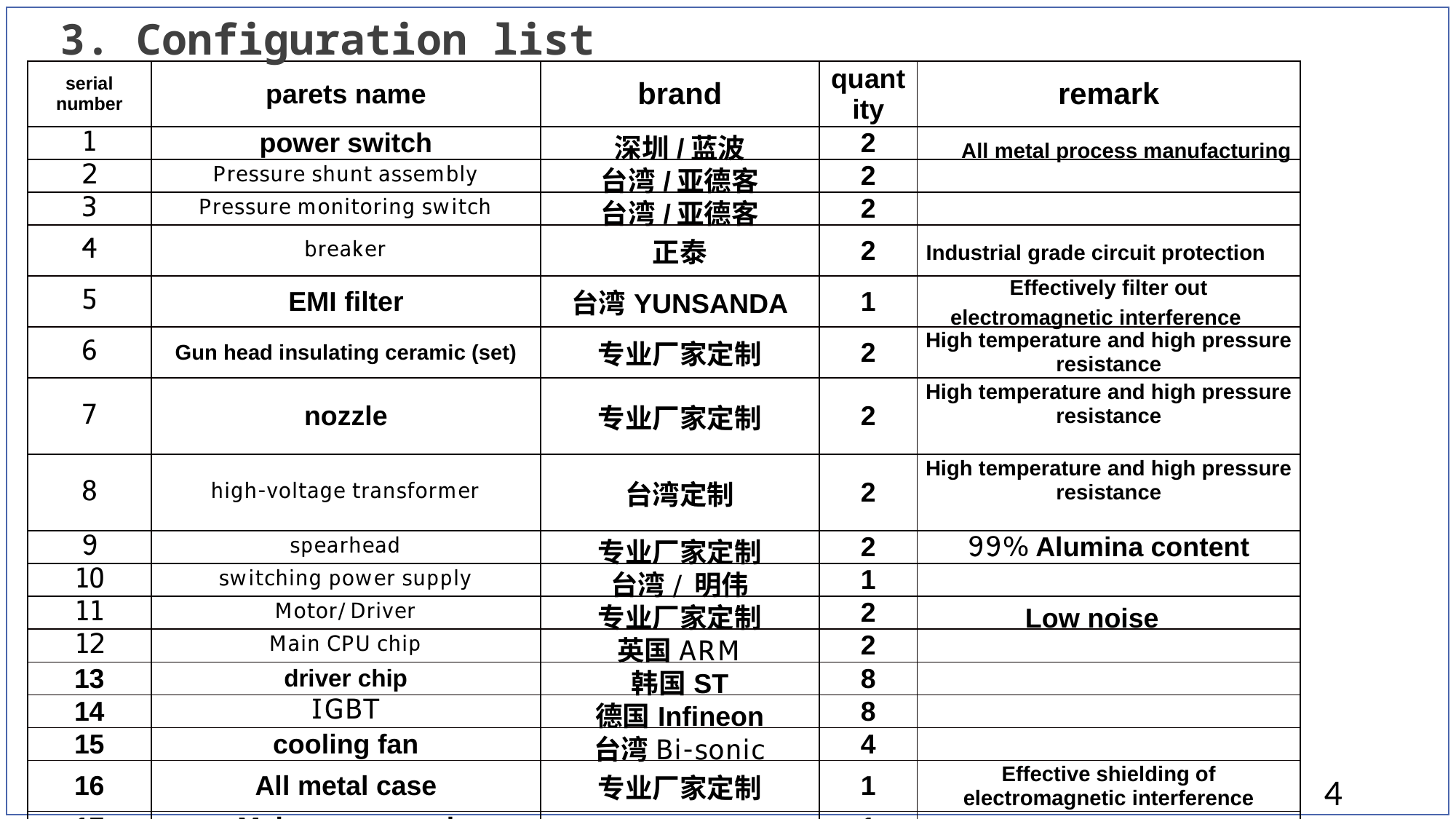

3. Configuration list

| serial number | parets name | brand | quantity | remark |
| --- | --- | --- | --- | --- |
| 1 | power switch | 深圳/蓝波 | 2 | All metal process manufacturing |
| 2 | Pressure shunt assembly | 台湾/亚德客 | 2 |  |
| 3 | Pressure monitoring switch | 台湾/亚德客 | 2 |  |
| 4 | breaker | 正泰 | 2 | Industrial grade circuit protection |
| 5 | EMI filter | 台湾YUNSANDA | 1 | Effectively filter out electromagnetic interference |
| 6 | Gun head insulating ceramic (set) | 专业厂家定制 | 2 | High temperature and high pressure resistance |
| 7 | nozzle | 专业厂家定制 | 2 | High temperature and high pressure resistance |
| 8 | high-voltage transformer | 台湾定制 | 2 | High temperature and high pressure resistance |
| 9 | spearhead | 专业厂家定制 | 2 | 99%Alumina content |
| 10 | switching power supply | 台湾/明伟 | 1 |  |
| 11 | Motor/Driver | 专业厂家定制 | 2 | Low noise |
| 12 | Main CPU chip | 英国ARM | 2 |  |
| 13 | driver chip | 韩国ST | 8 |  |
| 14 | IGBT | 德国Infineon | 8 |  |
| 15 | cooling fan | 台湾Bi-sonic | 4 |  |
| 16 | All metal case | 专业厂家定制 | 1 | Effective shielding of electromagnetic interference |
| 17 | Main power cord | 深圳/绿联 | 1 |  |
| 18 | Gun head bracket | 定制 | 2 |  |

4